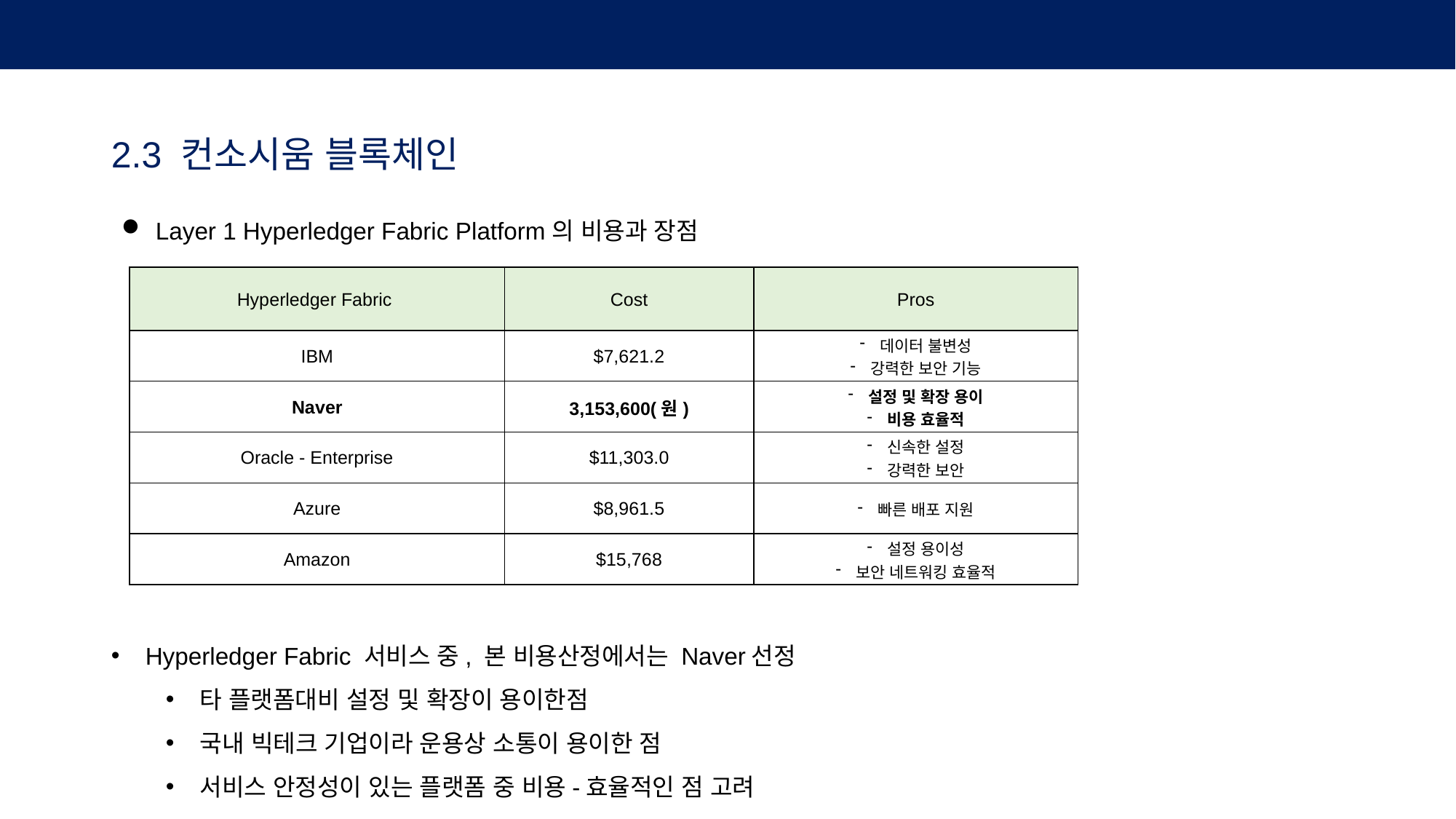

4. 채권토큰화 발행비용 실증분석
2.3 컨소시움 블록체인
Layer 1 Hyperledger Fabric Platform의 비용과 장점
| Hyperledger Fabric | Cost | Pros |
| --- | --- | --- |
| IBM | $7,621.2 | 데이터 불변성 강력한 보안 기능 |
| Naver | 3,153,600(원) | 설정 및 확장 용이 비용 효율적 |
| Oracle - Enterprise | $11,303.0 | 신속한 설정 강력한 보안 |
| Azure | $8,961.5 | 빠른 배포 지원 |
| Amazon | $15,768 | 설정 용이성 보안 네트워킹 효율적 |
Hyperledger Fabric 서비스 중, 본 비용산정에서는 Naver선정
타 플랫폼대비 설정 및 확장이 용이한점
국내 빅테크 기업이라 운용상 소통이 용이한 점
서비스 안정성이 있는 플랫폼 중 비용-효율적인 점 고려